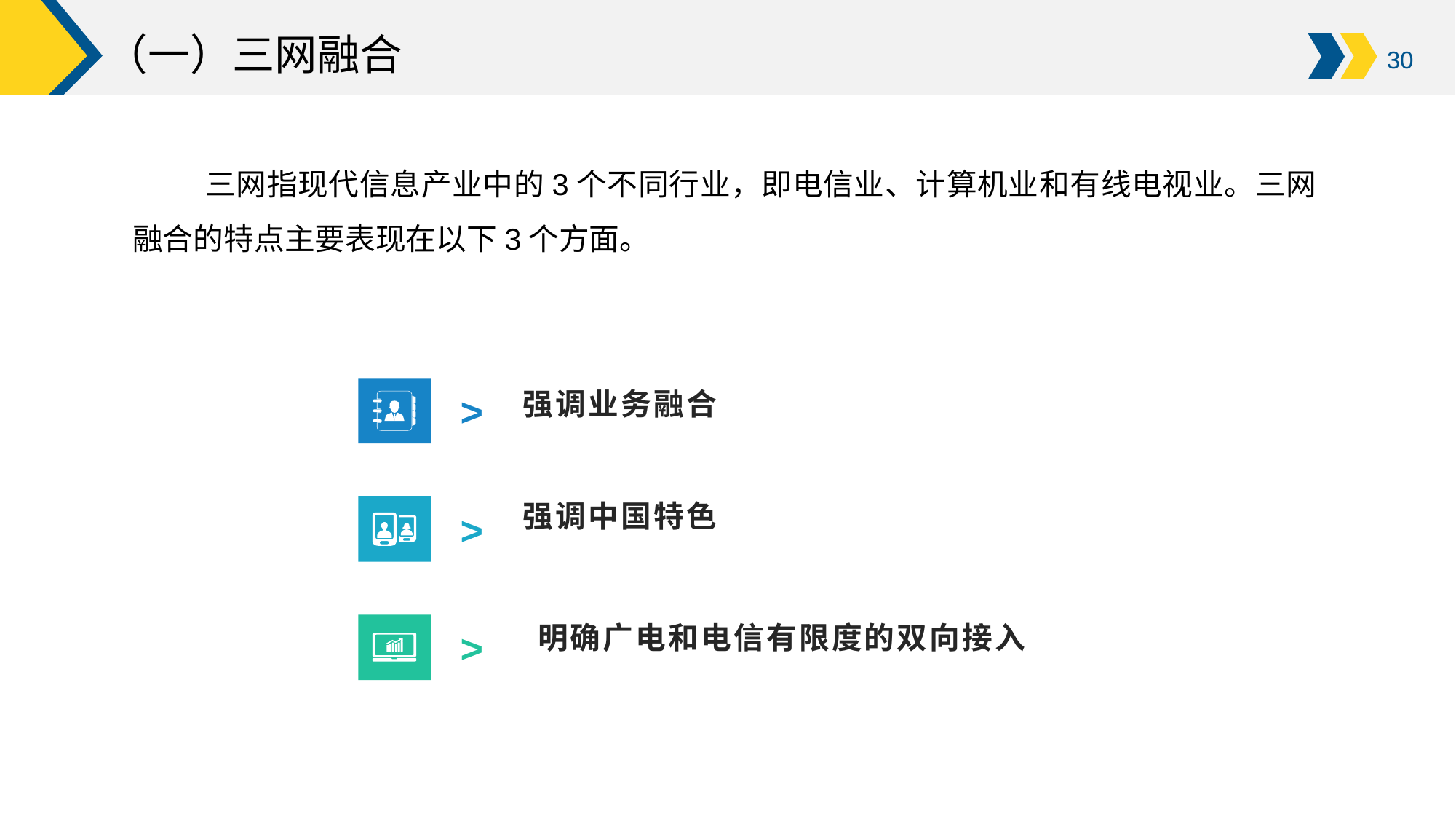

# （一）三网融合
三网指现代信息产业中的3个不同行业，即电信业、计算机业和有线电视业。三网融合的特点主要表现在以下3个方面。
强调业务融合

>

强调中国特色

>

明确广电和电信有限度的双向接入

>